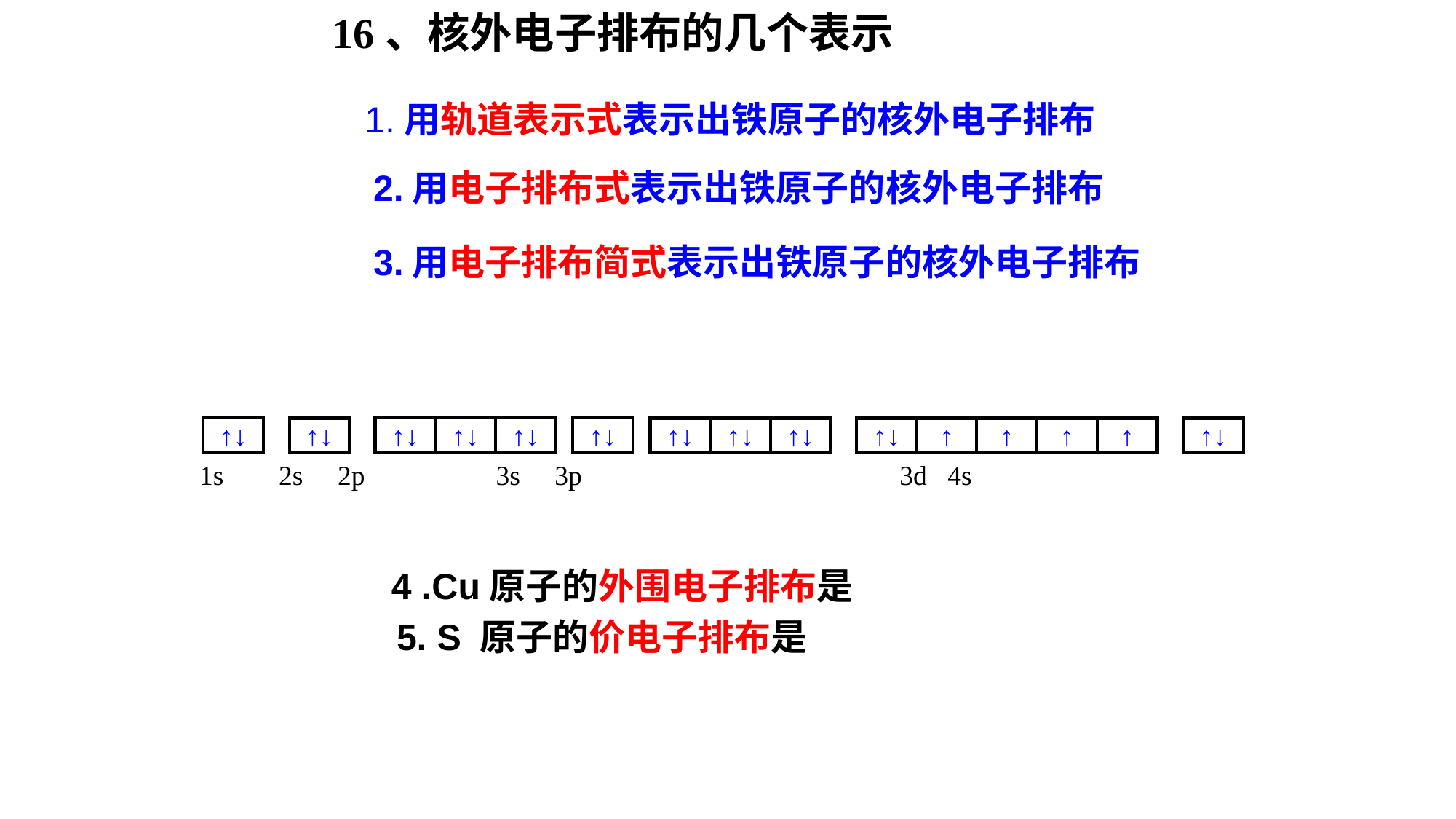

16、核外电子排布的几个表示
    1.用轨道表示式表示出铁原子的核外电子排布
2.用电子排布式表示出铁原子的核外电子排布
3.用电子排布简式表示出铁原子的核外电子排布
↑↓
↑↓
↑↓
↑↓
↑↓
↑↓
↑↓
↑↓
↑↓
↑↓
↑
↑
↑
↑
↑↓
 1s        2s     2p                   3s     3p                                              3d   4s

  4 .Cu原子的外围电子排布是
  5. S 原子的价电子排布是